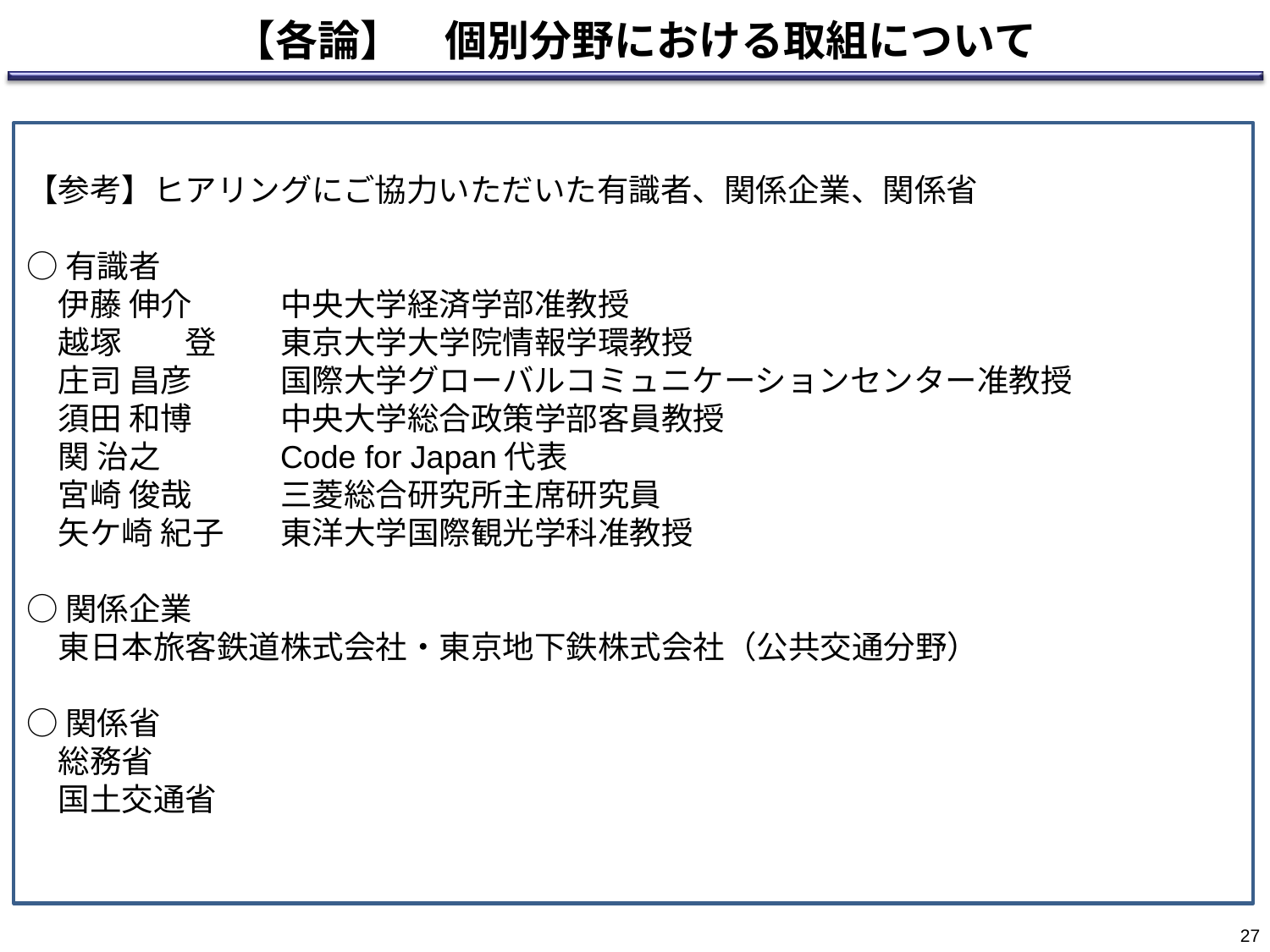

【各論】　個別分野における取組について

【参考】ヒアリングにご協力いただいた有識者、関係企業、関係省

○有識者
　伊藤 伸介	中央大学経済学部准教授
　越塚　　登	東京大学大学院情報学環教授
　庄司 昌彦	国際大学グローバルコミュニケーションセンター准教授
　須田 和博	中央大学総合政策学部客員教授
　関 治之	Code for Japan代表
　宮崎 俊哉	三菱総合研究所主席研究員
　矢ケ崎 紀子	東洋大学国際観光学科准教授

○関係企業
　東日本旅客鉄道株式会社・東京地下鉄株式会社（公共交通分野）

○関係省
　総務省
　国土交通省

27